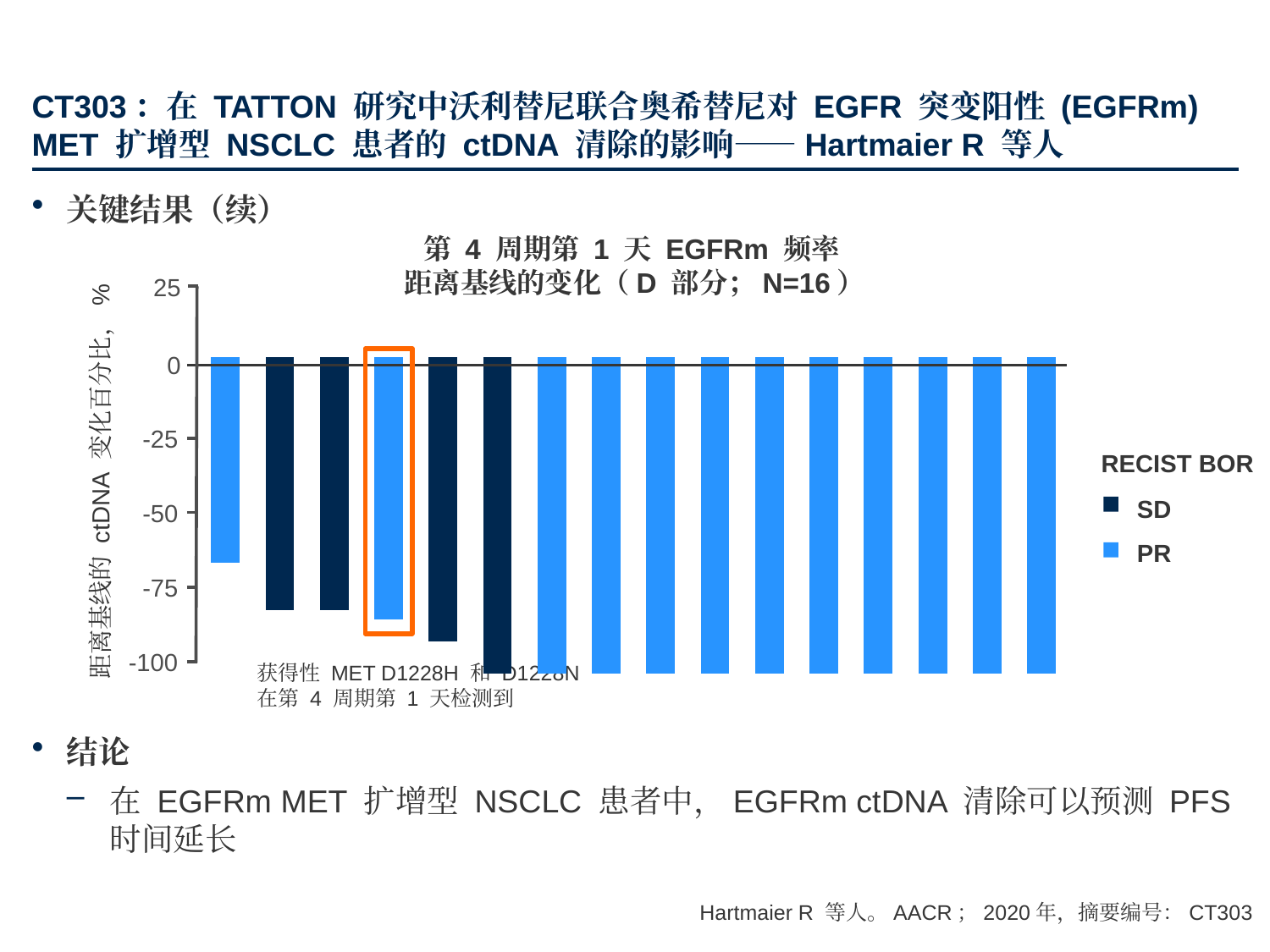

# CT303：在 TATTON 研究中沃利替尼联合奥希替尼对 EGFR 突变阳性 (EGFRm) MET 扩增型 NSCLC 患者的 ctDNA 清除的影响——Hartmaier R 等人
关键结果（续）
结论
在 EGFRm MET 扩增型 NSCLC 患者中，EGFRm ctDNA 清除可以预测 PFS 时间延长

第 4 周期第 1 天 EGFRm 频率
距离基线的变化（D 部分；N=16）
25

### Chart

| Category | Series 1 |
|---|---|
|  | -65.0 |
|  | -80.0 |
|  | -80.0 |
|  | -83.0 |
|  | -90.0 |
|  | -100.0 |
|  | -100.0 |
|  | -100.0 |
|  | -100.0 |
|  | -100.0 |
|  | -100.0 |
|  | -100.0 |
|  | -100.0 |
|  | -100.0 |
|  | -100.0 |
|  | -100.0 |
0
-25
-50
-75
-100

RECIST BOR
距离基线的 ctDNA 变化百分比，%
SD
PR

获得性 MET D1228H 和 D1228N
在第 4 周期第 1 天检测到
Hartmaier R 等人。AACR；2020年，摘要编号：CT303